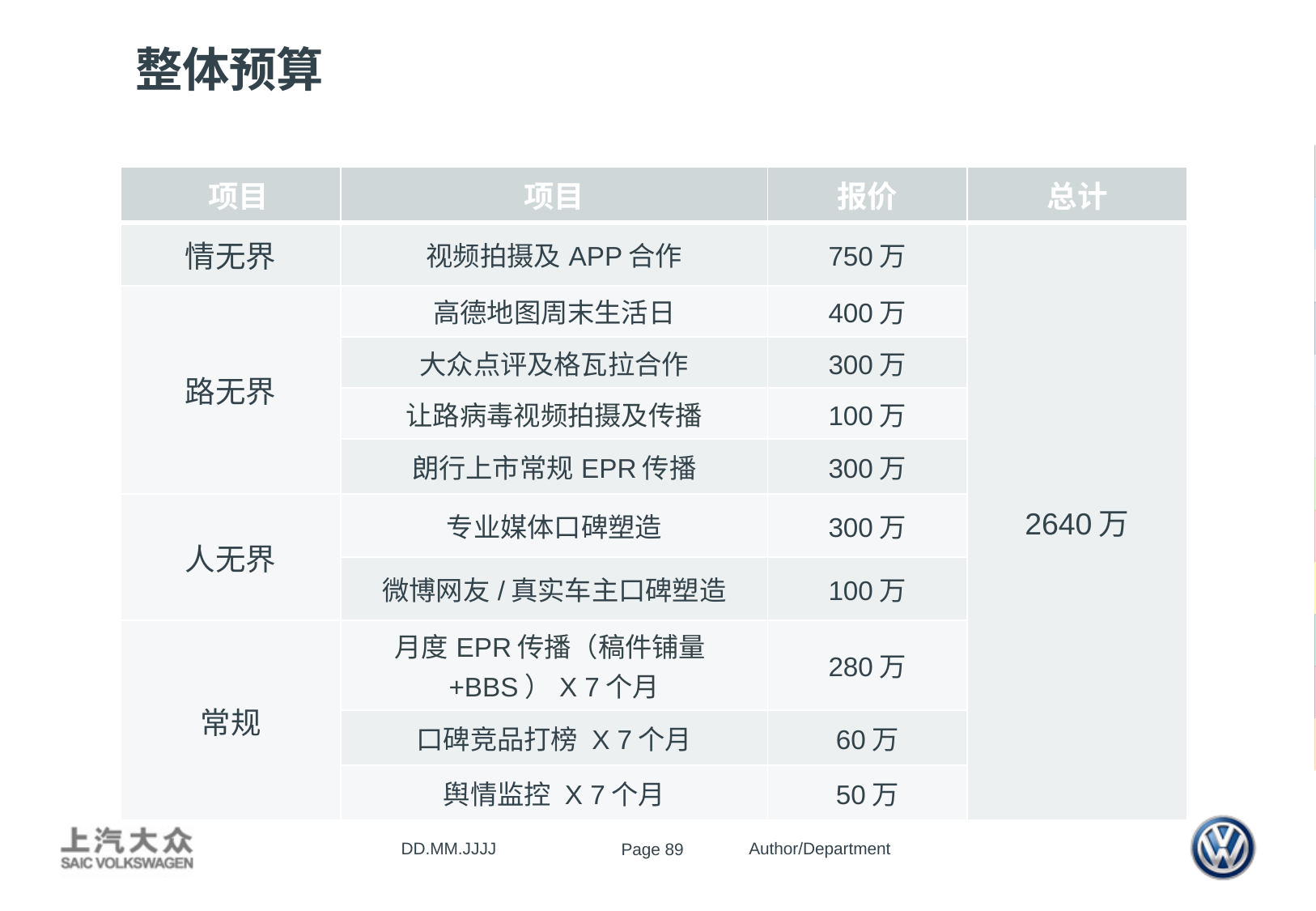

整体预算
| 项目 | 项目 | 报价 | 总计 |
| --- | --- | --- | --- |
| 情无界 | 视频拍摄及APP合作 | 750万 | 2640万 |
| 路无界 | 高德地图周末生活日 | 400万 |  |
|  | 大众点评及格瓦拉合作 | 300万 |  |
|  | 让路病毒视频拍摄及传播 | 100万 |  |
|  | 朗行上市常规EPR传播 | 300万 |  |
| 人无界 | 专业媒体口碑塑造 | 300万 |  |
|  | 微博网友/真实车主口碑塑造 | 100万 |  |
| 常规 | 月度EPR传播（稿件铺量+BBS）X 7个月 | 280万 |  |
|  | 口碑竞品打榜 X 7个月 | 60万 |  |
|  | 舆情监控 X 7个月 | 50万 |  |
DD.MM.JJJJ
Page 89
Author/Department